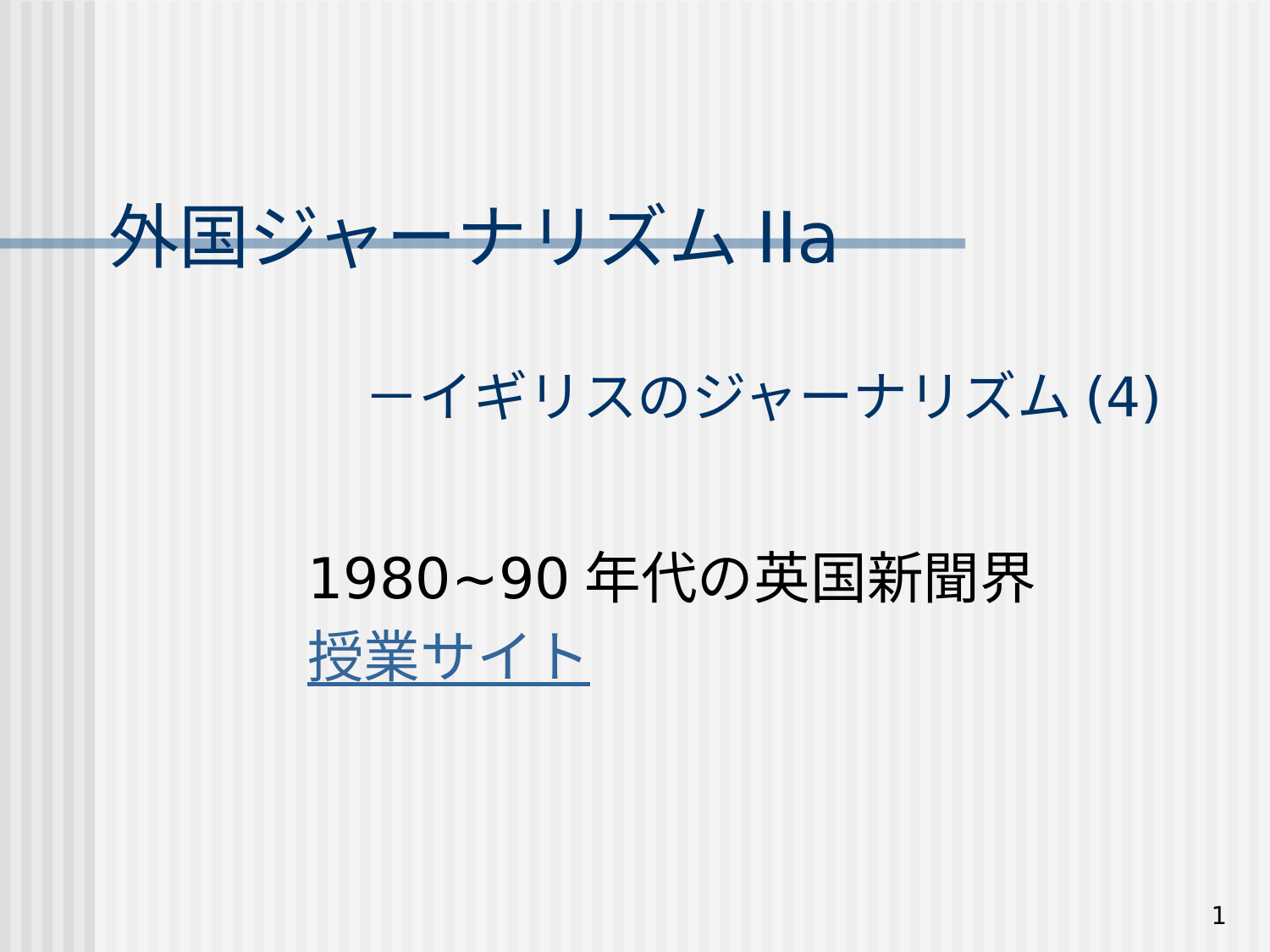

外国ジャーナリズムIIa 　　　　　
－イギリスのジャーナリズム(4)
1980~90年代の英国新聞界
授業サイト

1